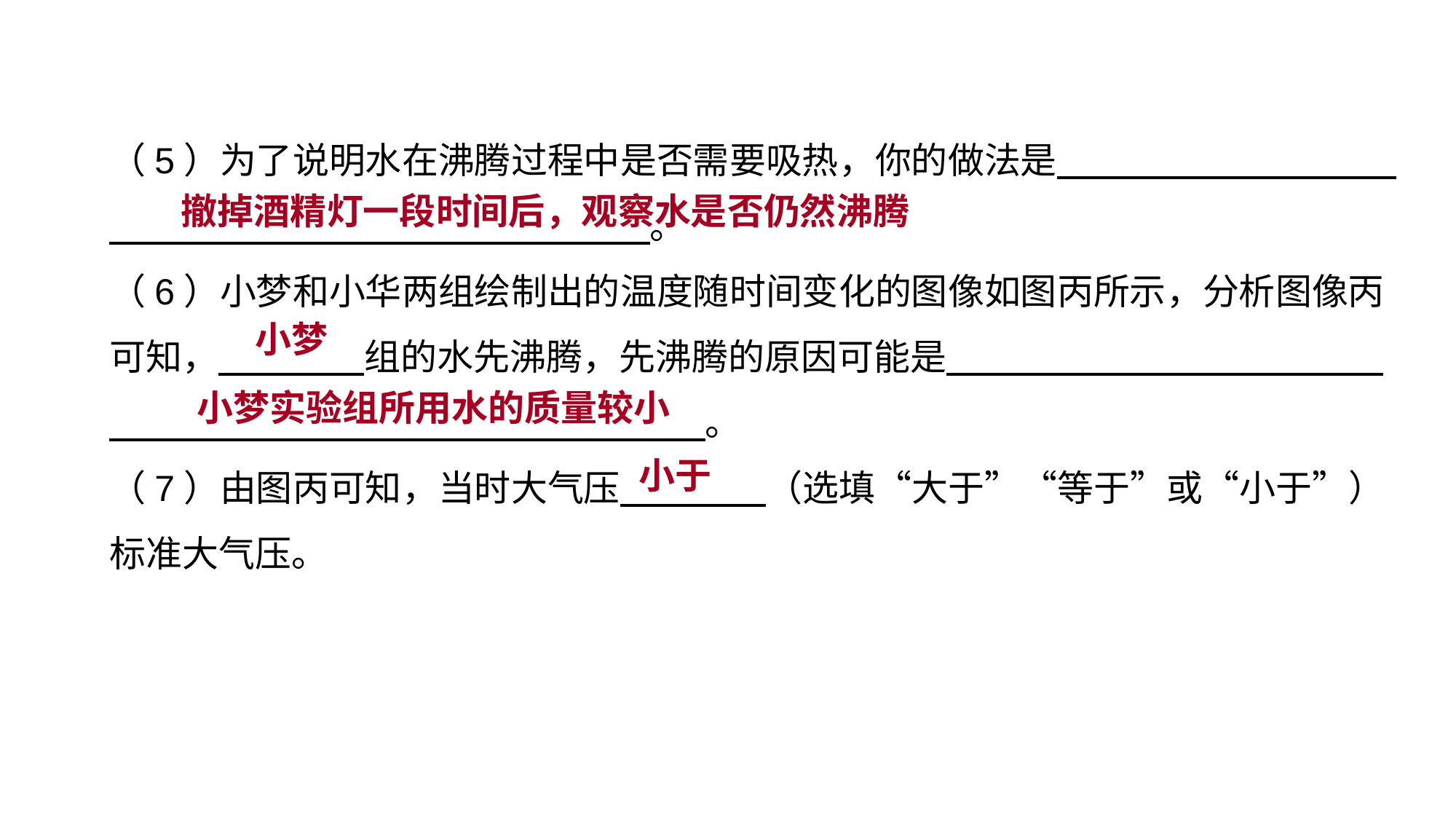

（5）为了说明水在沸腾过程中是否需要吸热，你的做法是　                                                                                                        。
（6）小梦和小华两组绘制出的温度随时间变化的图像如图丙所示，分析图像丙可知，　　　　组的水先沸腾，先沸腾的原因可能是　　　　　　　　　　　　　                                                       　　　。
（7）由图丙可知，当时大气压　　　　（选填“大于”“等于”或“小于”）标准大气压。
撤掉酒精灯一段时间后，观察水是否仍然沸腾
实验突破 素养提升
小梦
小梦实验组所用水的质量较小
小于